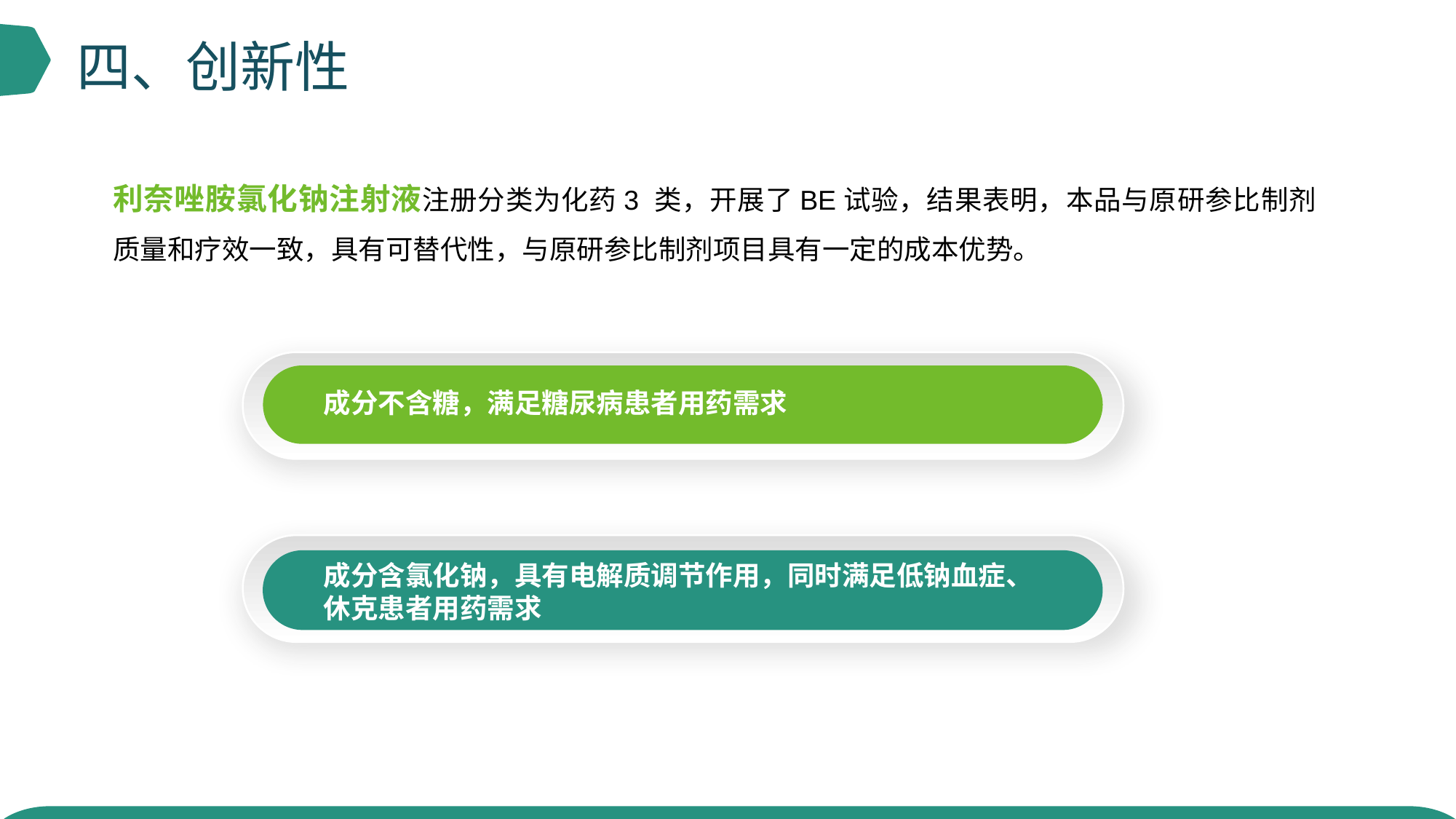

四、创新性
利奈唑胺氯化钠注射液注册分类为化药3 类，开展了BE试验，结果表明，本品与原研参比制剂质量和疗效一致，具有可替代性，与原研参比制剂项目具有一定的成本优势。

成分不含糖，满足糖尿病患者用药需求

成分含氯化钠，具有电解质调节作用，同时满足低钠血症、休克患者用药需求